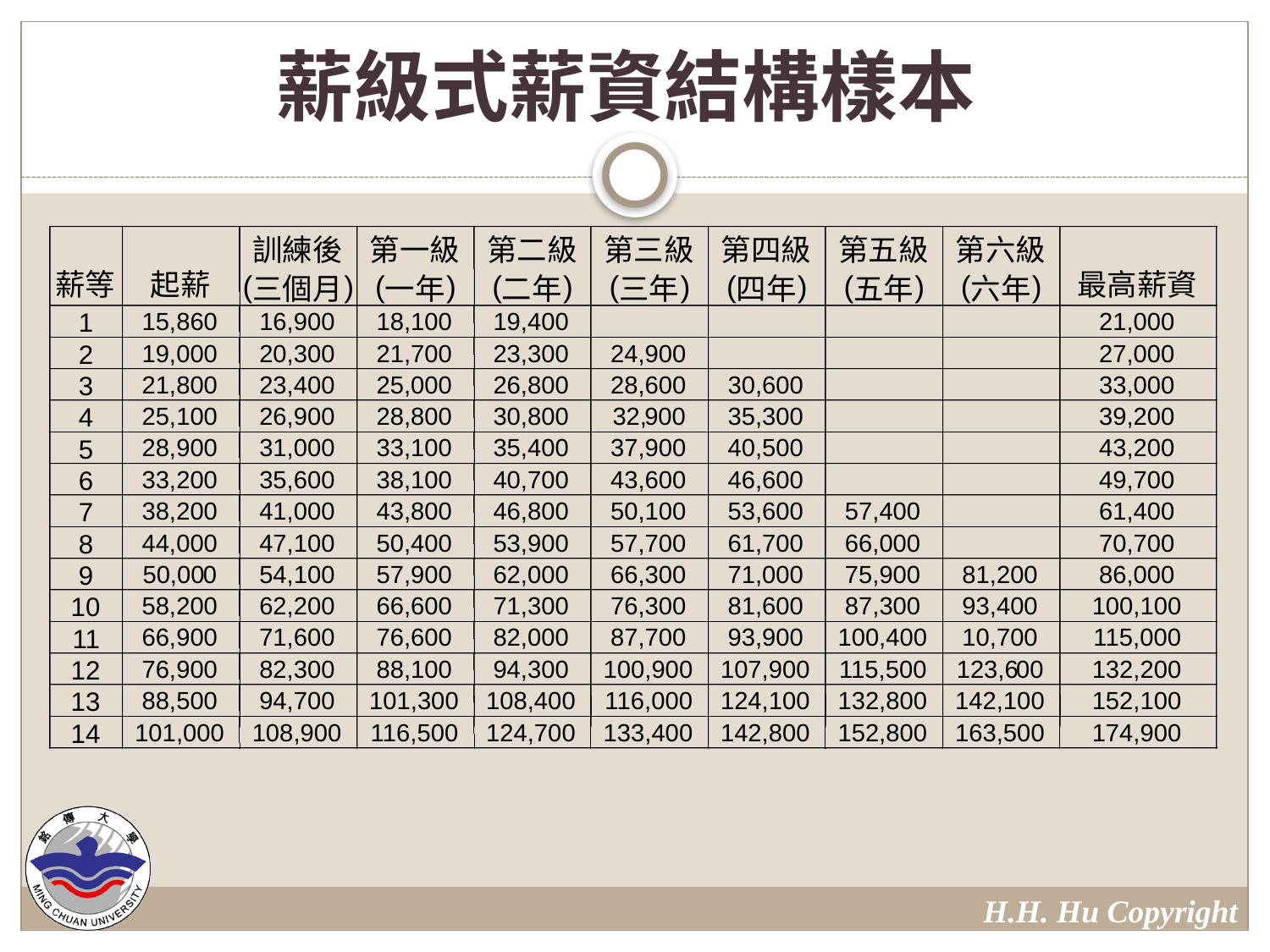

# 薪級式薪資結構樣本

訓練後
第一級
第二級
第三級
第四級
第五級
第六級

薪等
起薪
最高薪資
(
)

(
)

(
)

(
)

(
)

(
)

(
)

三個月
一年
二年
三年
四年
五年
六年

1

15,860

16,900

18,100

19,400

21,000

2

19,000

20,300

21,700

23,300

24,900

27,000

3

21,800

23,400

25,000

26,800

28,600

30,600

33,000

4

25,100

26,900

28,800

30,800

32,
900

35,300

39,200

5

28,900

31,000

33,100

35,400

37,900

40,500

43,200

6

33,200

35,600

38,100

40,700

43,600

46,600

49,700

7

38,200

41,000

43,800

46,800

50,100

53,600

57,400

61,400

8

44,000

47,100

50,400

53,900

57,700

61,700

66,000

70,700

9

50,00
0

54,100

57,900

62,000

66,300

71,000

75,900

81,200

86,000

10

58,200

62,200

66,600

71,300

76,300

81,600

87,300

93,400

100,100

11

66,900

71,600

76,600

82,000

87,700

93,900

100,400

10,700

115,000

12

76,900

82,300

88,100

94,300

100,900

107,900

115,500

123,6
00

132,200

13

88,500

94,700

101,300

108,400

116,000

124,100

132,800

142,100

152,100

14

101,000

108,900

116,500

124,700

133,400

142,800

152,800

163,500

174,900